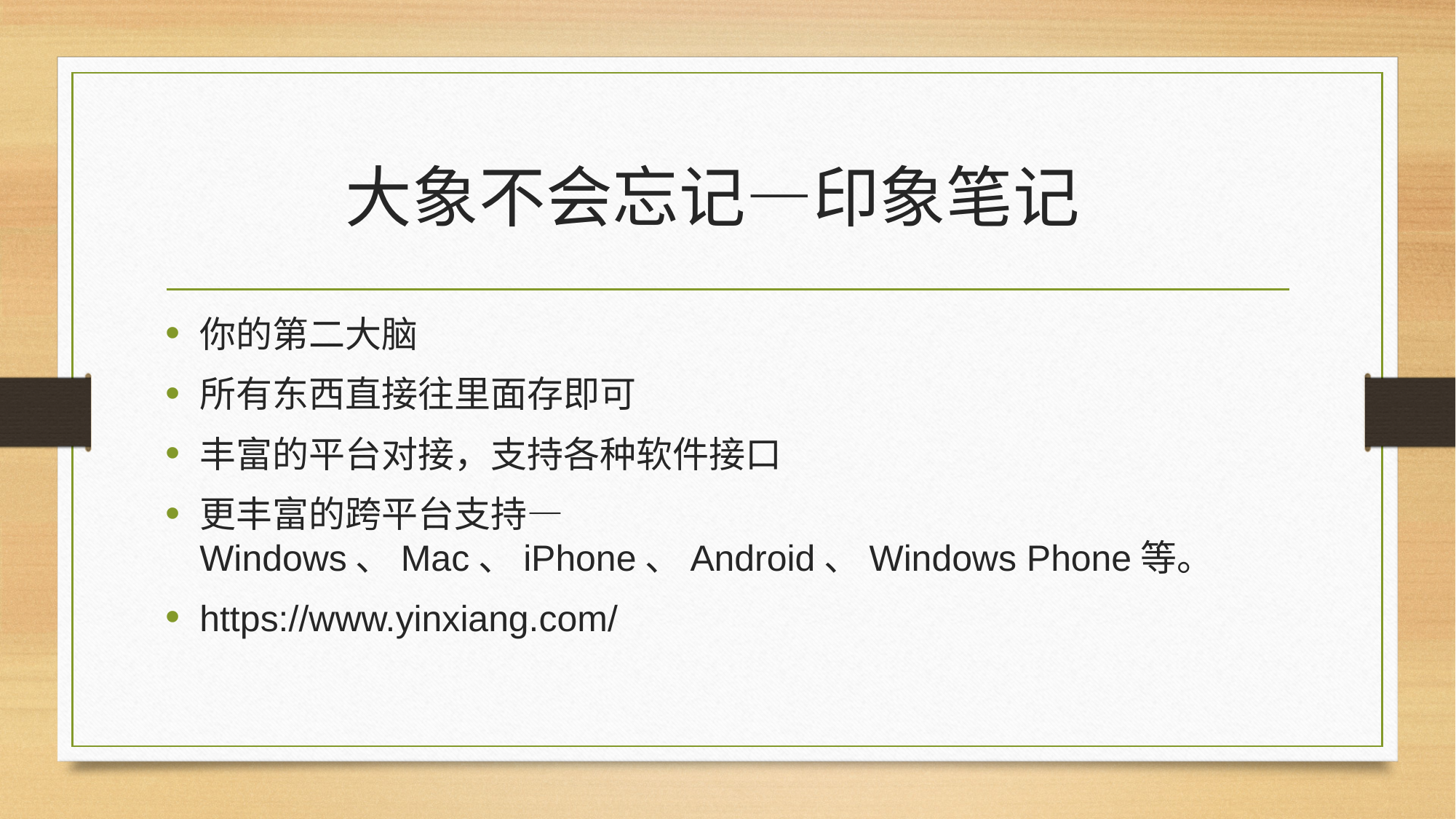

# 大象不会忘记—印象笔记
你的第二大脑
所有东西直接往里面存即可
丰富的平台对接，支持各种软件接口
更丰富的跨平台支持—Windows、Mac、iPhone、Android、Windows Phone等。
https://www.yinxiang.com/